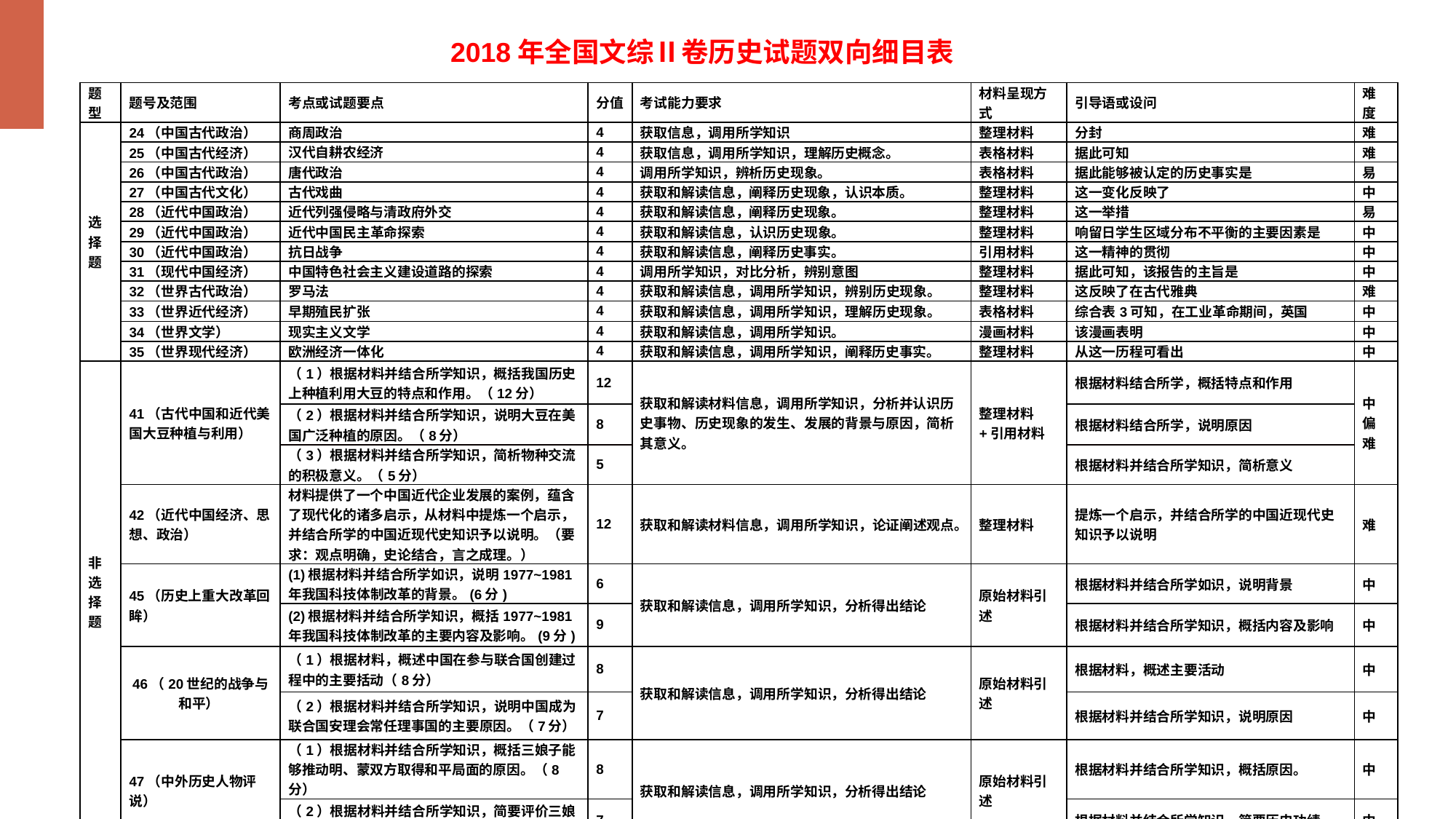

2018年全国文综Ⅱ卷历史试题双向细目表
| 题型 | 题号及范围 | 考点或试题要点 | 分值 | 考试能力要求 | 材料呈现方式 | 引导语或设问 | 难度 |
| --- | --- | --- | --- | --- | --- | --- | --- |
| 选择题 | 24（中国古代政治） | 商周政治 | 4 | 获取信息，调用所学知识 | 整理材料 | 分封 | 难 |
|  | 25（中国古代经济） | 汉代自耕农经济 | 4 | 获取信息，调用所学知识，理解历史概念。 | 表格材料 | 据此可知 | 难 |
|  | 26（中国古代政治） | 唐代政治 | 4 | 调用所学知识，辨析历史现象。 | 表格材料 | 据此能够被认定的历史事实是 | 易 |
|  | 27（中国古代文化） | 古代戏曲 | 4 | 获取和解读信息，阐释历史现象，认识本质。 | 整理材料 | 这一变化反映了 | 中 |
|  | 28（近代中国政治） | 近代列强侵略与清政府外交 | 4 | 获取和解读信息，阐释历史现象。 | 整理材料 | 这一举措 | 易 |
|  | 29（近代中国政治） | 近代中国民主革命探索 | 4 | 获取和解读信息，认识历史现象。 | 整理材料 | 响留日学生区域分布不平衡的主要因素是 | 中 |
|  | 30（近代中国政治） | 抗日战争 | 4 | 获取和解读信息，阐释历史事实。 | 引用材料 | 这一精神的贯彻 | 中 |
|  | 31（现代中国经济） | 中国特色社会主义建设道路的探索 | 4 | 调用所学知识，对比分析，辨别意图 | 整理材料 | 据此可知，该报告的主旨是 | 中 |
|  | 32（世界古代政治） | 罗马法 | 4 | 获取和解读信息，调用所学知识，辨别历史现象。 | 整理材料 | 这反映了在古代雅典 | 难 |
|  | 33（世界近代经济） | 早期殖民扩张 | 4 | 获取和解读信息，调用所学知识，理解历史现象。 | 表格材料 | 综合表3可知，在工业革命期间，英国 | 中 |
|  | 34（世界文学） | 现实主义文学 | 4 | 获取和解读信息，调用所学知识。 | 漫画材料 | 该漫画表明 | 中 |
|  | 35（世界现代经济） | 欧洲经济一体化 | 4 | 获取和解读信息，调用所学知识，阐释历史事实。 | 整理材料 | 从这一历程可看出 | 中 |
| 非选择题 | 41（古代中国和近代美国大豆种植与利用） | （1）根据材料并结合所学知识，概括我国历史上种植利用大豆的特点和作用。（12分） | 12 | 获取和解读材料信息，调用所学知识，分析并认识历史事物、历史现象的发生、发展的背景与原因，简析其意义。 | 整理材料+引用材料 | 根据材料结合所学，概括特点和作用 | 中偏难 |
|  |  | （2）根据材料并结合所学知识，说明大豆在美国广泛种植的原因。（8分） | 8 |  |  | 根据材料结合所学，说明原因 |  |
|  |  | （3）根据材料并结合所学知识，简析物种交流的积极意义。（5分） | 5 |  |  | 根据材料并结合所学知识，简析意义 |  |
|  | 42（近代中国经济、思想、政治） | 材料提供了一个中国近代企业发展的案例，蕴含了现代化的诸多启示，从材料中提炼一个启示，并结合所学的中国近现代史知识予以说明。（要求：观点明确，史论结合，言之成理。） | 12 | 获取和解读材料信息，调用所学知识，论证阐述观点。 | 整理材料 | 提炼一个启示，并结合所学的中国近现代史知识予以说明 | 难 |
|  | 45（历史上重大改革回眸） | (1)根据材料并结合所学如识，说明1977~1981年我国科技体制改革的背景。(6分) | 6 | 获取和解读信息，调用所学知识，分析得出结论 | 原始材料引述 | 根据材料并结合所学如识，说明背景 | 中 |
|  |  | (2)根据材料并结合所学知识，概括1977~1981年我国科技体制改革的主要内容及影响。(9分) | 9 |  |  | 根据材料并结合所学知识，概括内容及影响 | 中 |
|  | 46（20世纪的战争与和平） | （1）根据材料，概述中国在参与联合国创建过程中的主要括动（8分） | 8 | 获取和解读信息，调用所学知识，分析得出结论 | 原始材料引述 | 根据材料，概述主要活动 | 中 |
|  |  | （2）根据材料并结合所学知识，说明中国成为联合国安理会常任理事国的主要原因。（7分） | 7 |  |  | 根据材料并结合所学知识，说明原因 | 中 |
|  | 47（中外历史人物评说） | （1）根据材料并结合所学知识，概括三娘子能够推动明、蒙双方取得和平局面的原因。（8分） | 8 | 获取和解读信息，调用所学知识，分析得出结论 | 原始材料引述 | 根据材料并结合所学知识，概括原因。 | 中 |
|  |  | （2）根据材料并结合所学知识，简要评价三娘子的历史功绩。（7分） | 7 |  |  | 根据材料并结合所学知识，简要历史功绩。 | 中 |